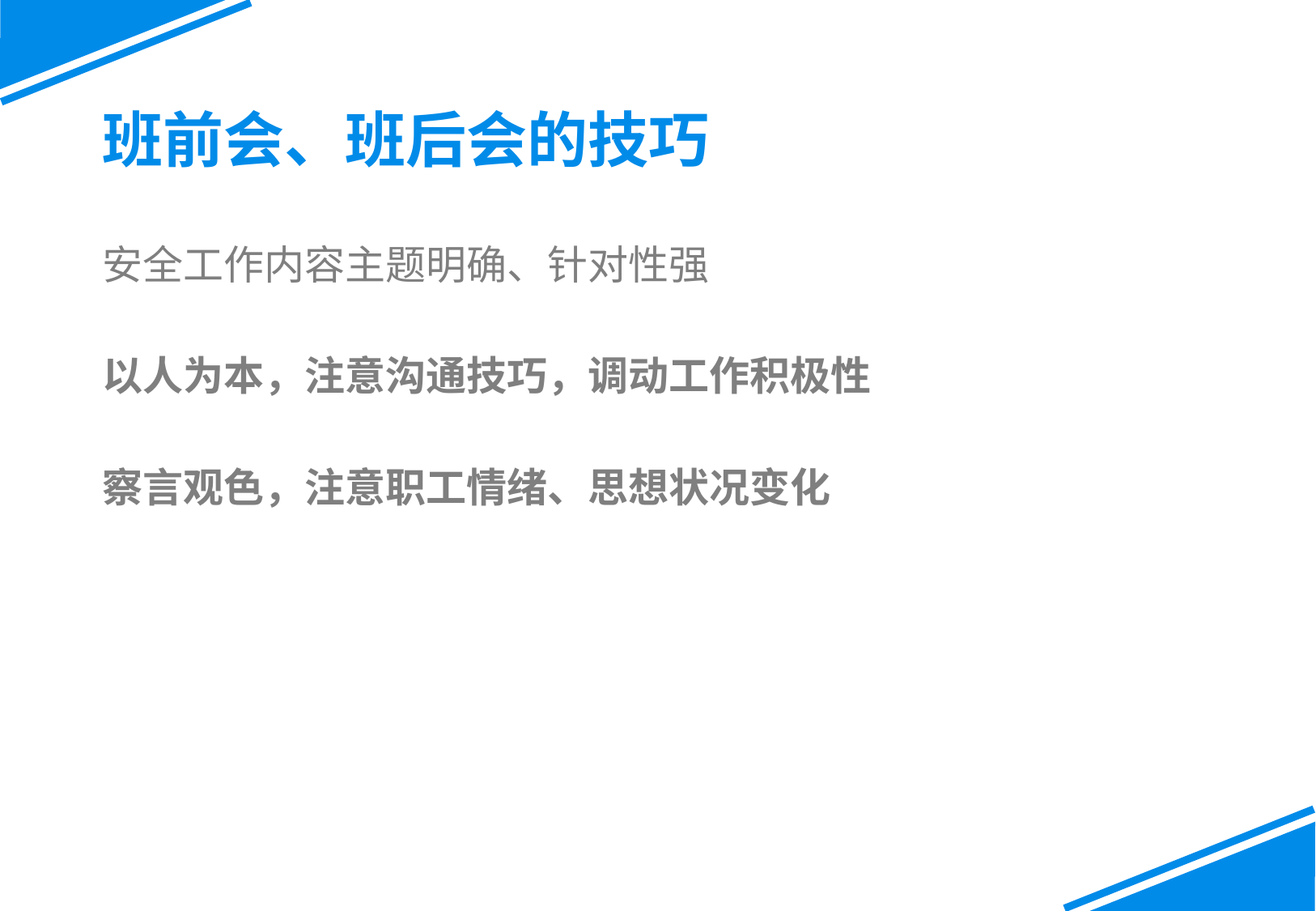

# 班前会、班后会的技巧
安全工作内容主题明确、针对性强

以人为本，注意沟通技巧，调动工作积极性

察言观色，注意职工情绪、思想状况变化